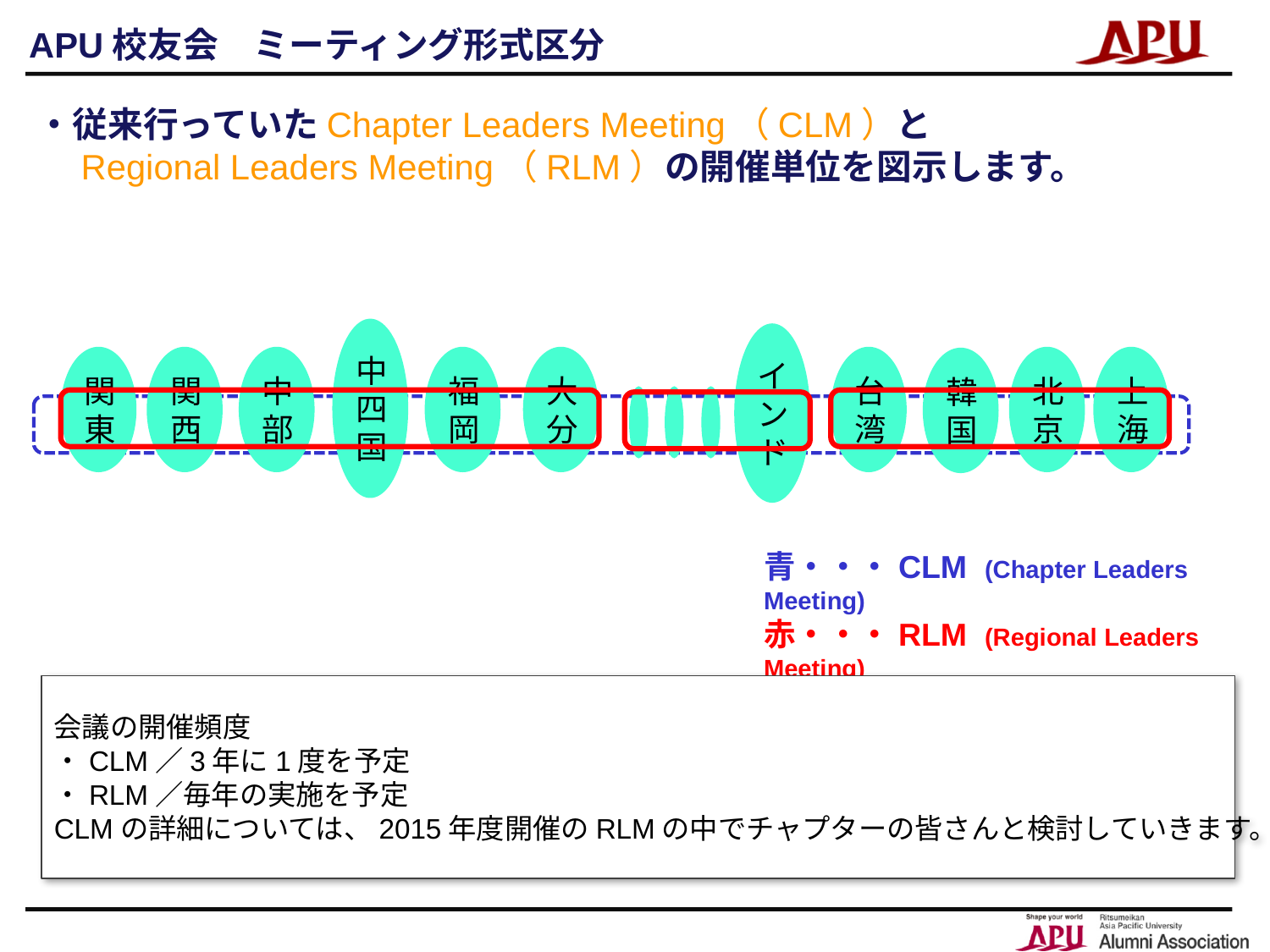

APU校友会　ミーティング形式区分
・従来行っていたChapter Leaders Meeting（CLM）と
　Regional Leaders Meeting（RLM）の開催単位を図示します。
中四国
インド
福岡
大分
台湾
北京
上海
関東
関西
中部
韓国

青・・・CLM  (Chapter Leaders Meeting)
赤・・・RLM  (Regional Leaders Meeting)
会議の開催頻度
・CLM／3年に1度を予定
・RLM／毎年の実施を予定
CLMの詳細については、2015年度開催のRLMの中でチャプターの皆さんと検討していきます。